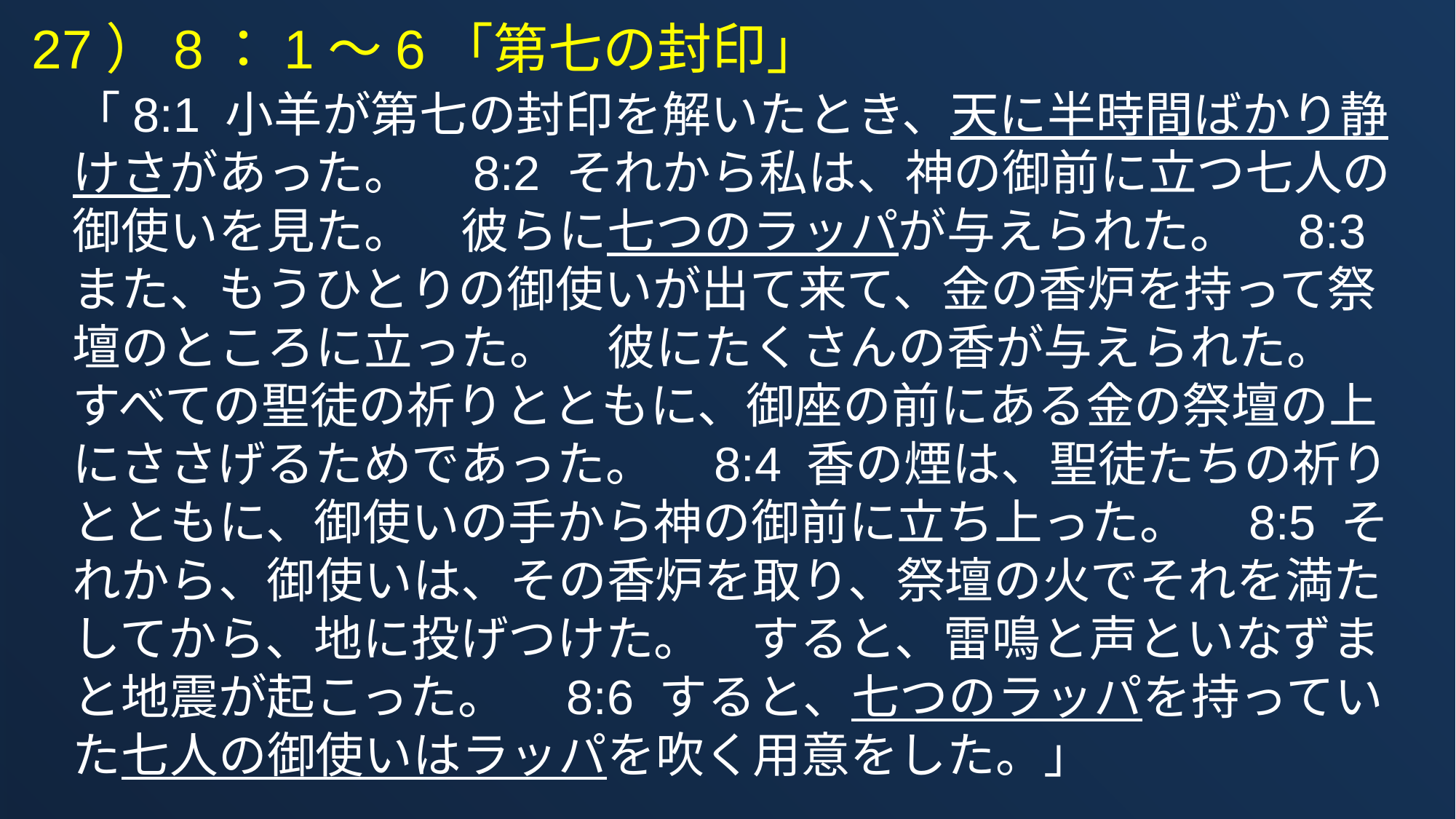

27）8：1～6「第七の封印」
「8:1 小羊が第七の封印を解いたとき、天に半時間ばかり静けさがあった。　8:2 それから私は、神の御前に立つ七人の御使いを見た。　彼らに七つのラッパが与えられた。　8:3 また、もうひとりの御使いが出て来て、金の香炉を持って祭壇のところに立った。　彼にたくさんの香が与えられた。　すべての聖徒の祈りとともに、御座の前にある金の祭壇の上にささげるためであった。　8:4 香の煙は、聖徒たちの祈りとともに、御使いの手から神の御前に立ち上った。　8:5 それから、御使いは、その香炉を取り、祭壇の火でそれを満たしてから、地に投げつけた。　すると、雷鳴と声といなずまと地震が起こった。　8:6 すると、七つのラッパを持っていた七人の御使いはラッパを吹く用意をした。」